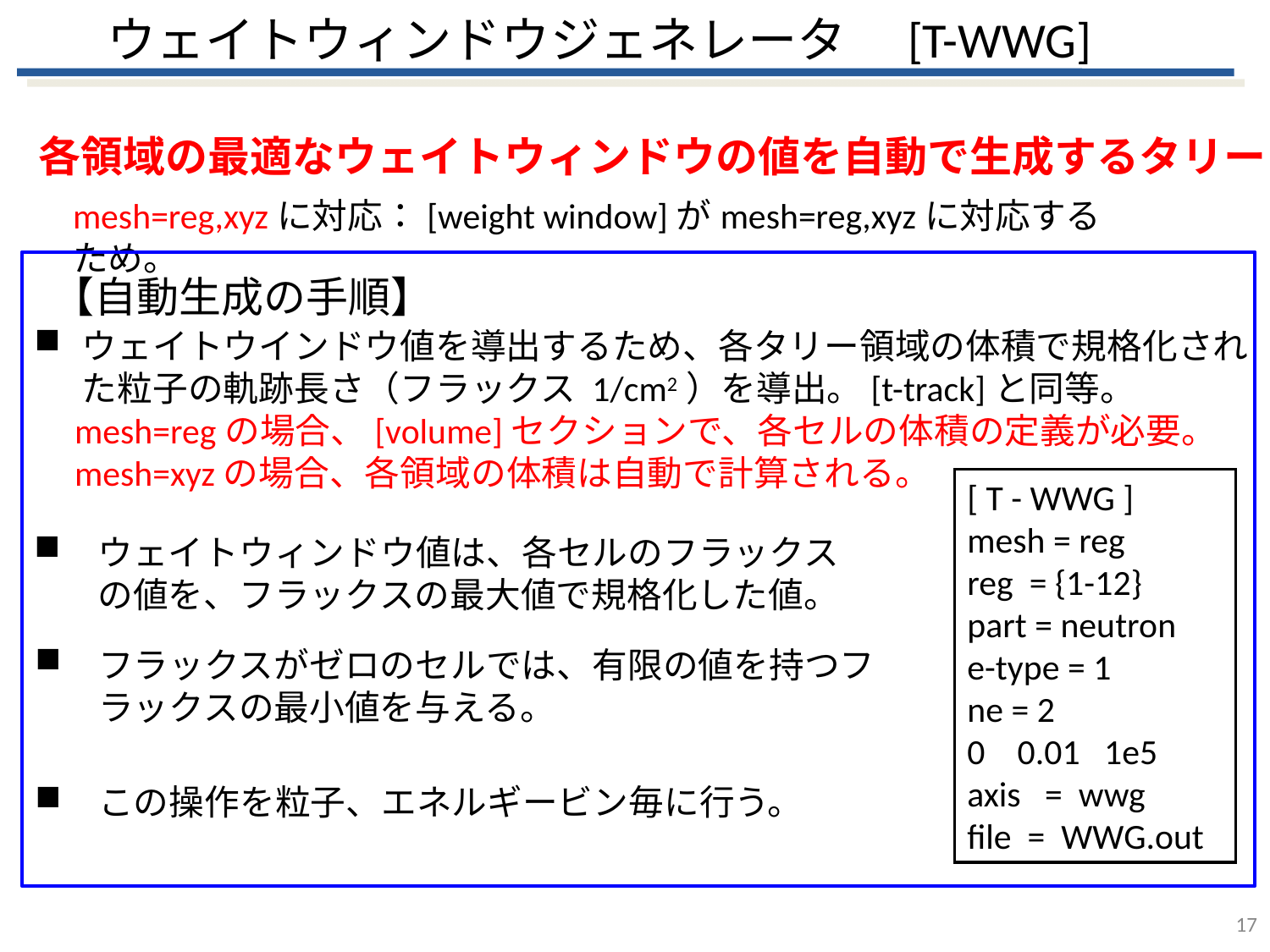

# ウェイトウィンドウジェネレータ　[T-WWG]

各領域の最適なウェイトウィンドウの値を自動で生成するタリー
mesh=reg,xyzに対応：[weight window]がmesh=reg,xyzに対応するため。

【自動生成の手順】
ウェイトウインドウ値を導出するため、各タリー領域の体積で規格化された粒子の軌跡長さ（フラックス 1/cm2）を導出。[t-track]と同等。
     mesh=regの場合、[volume]セクションで、各セルの体積の定義が必要。
     mesh=xyzの場合、各領域の体積は自動で計算される。
[ T - WWG ]
mesh = reg
reg  = {1-12}
part = neutron
e-type = 1
ne = 2
0    0.01   1e5
axis   =  wwg
file  =  WWG.out
ウェイトウィンドウ値は、各セルのフラックスの値を、フラックスの最大値で規格化した値。
フラックスがゼロのセルでは、有限の値を持つフラックスの最小値を与える。
この操作を粒子、エネルギービン毎に行う。
17